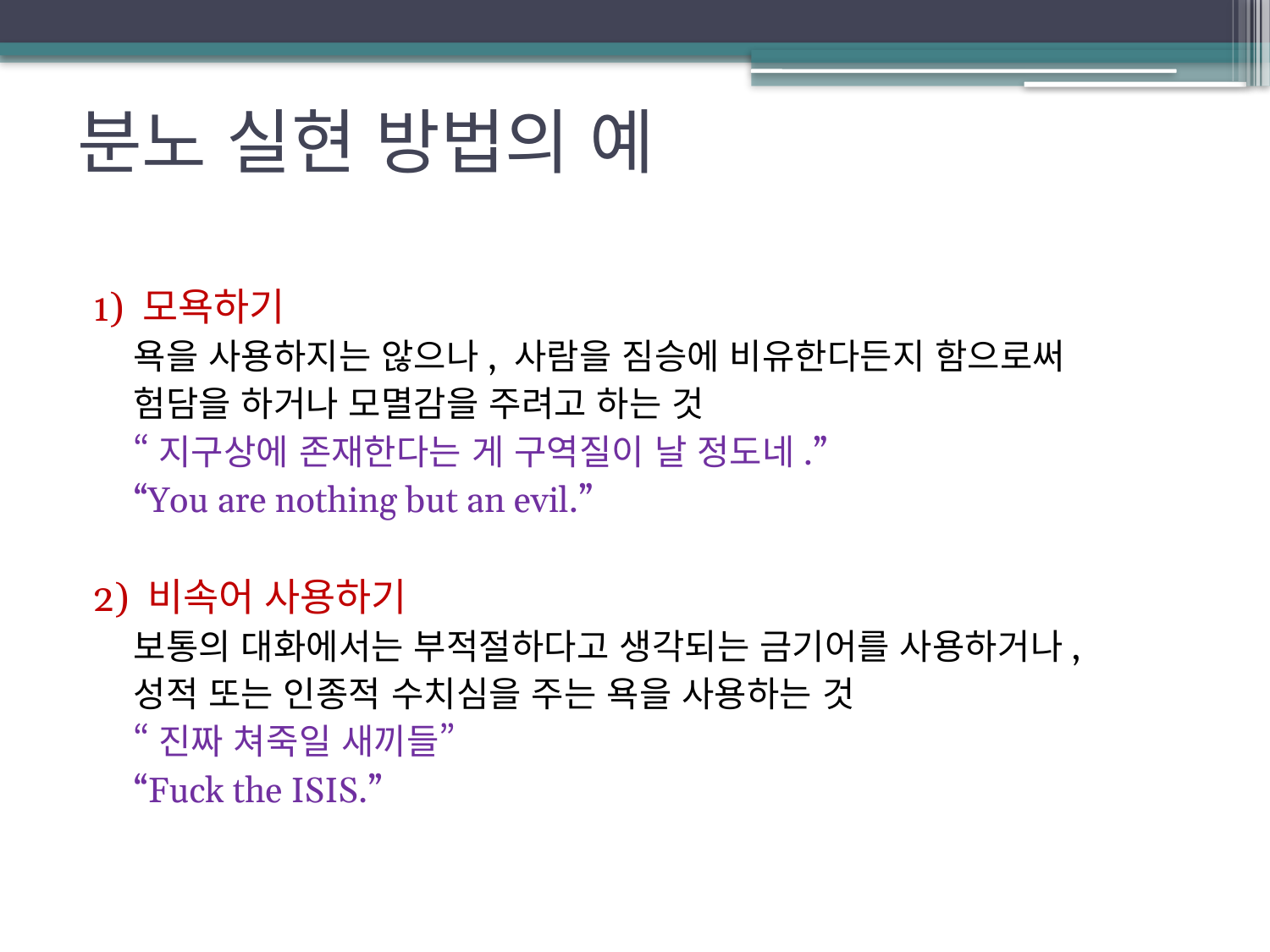

# 분노 실현 방법의 예
1) 모욕하기
욕을 사용하지는 않으나, 사람을 짐승에 비유한다든지 함으로써
험담을 하거나 모멸감을 주려고 하는 것
“지구상에 존재한다는 게 구역질이 날 정도네.”
“You are nothing but an evil.”

2) 비속어 사용하기
보통의 대화에서는 부적절하다고 생각되는 금기어를 사용하거나,
성적 또는 인종적 수치심을 주는 욕을 사용하는 것
“진짜 쳐죽일 새끼들”
“Fuck the ISIS.”